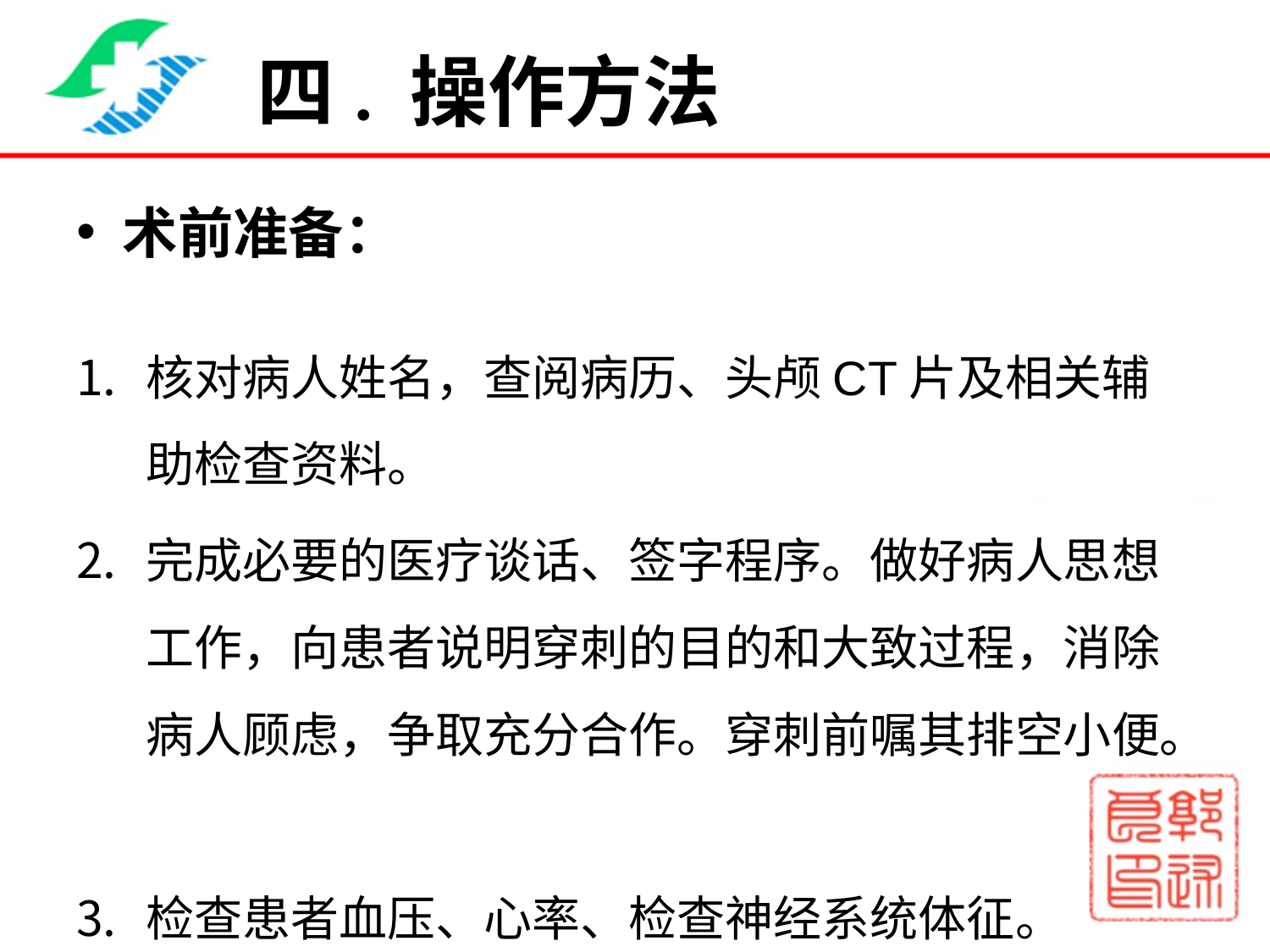

# 四. 操作方法
术前准备：

核对病人姓名，查阅病历、头颅CT片及相关辅助检查资料。
完成必要的医疗谈话、签字程序。做好病人思想工作，向患者说明穿刺的目的和大致过程，消除病人顾虑，争取充分合作。穿刺前嘱其排空小便。
检查患者血压、心率、检查神经系统体征。